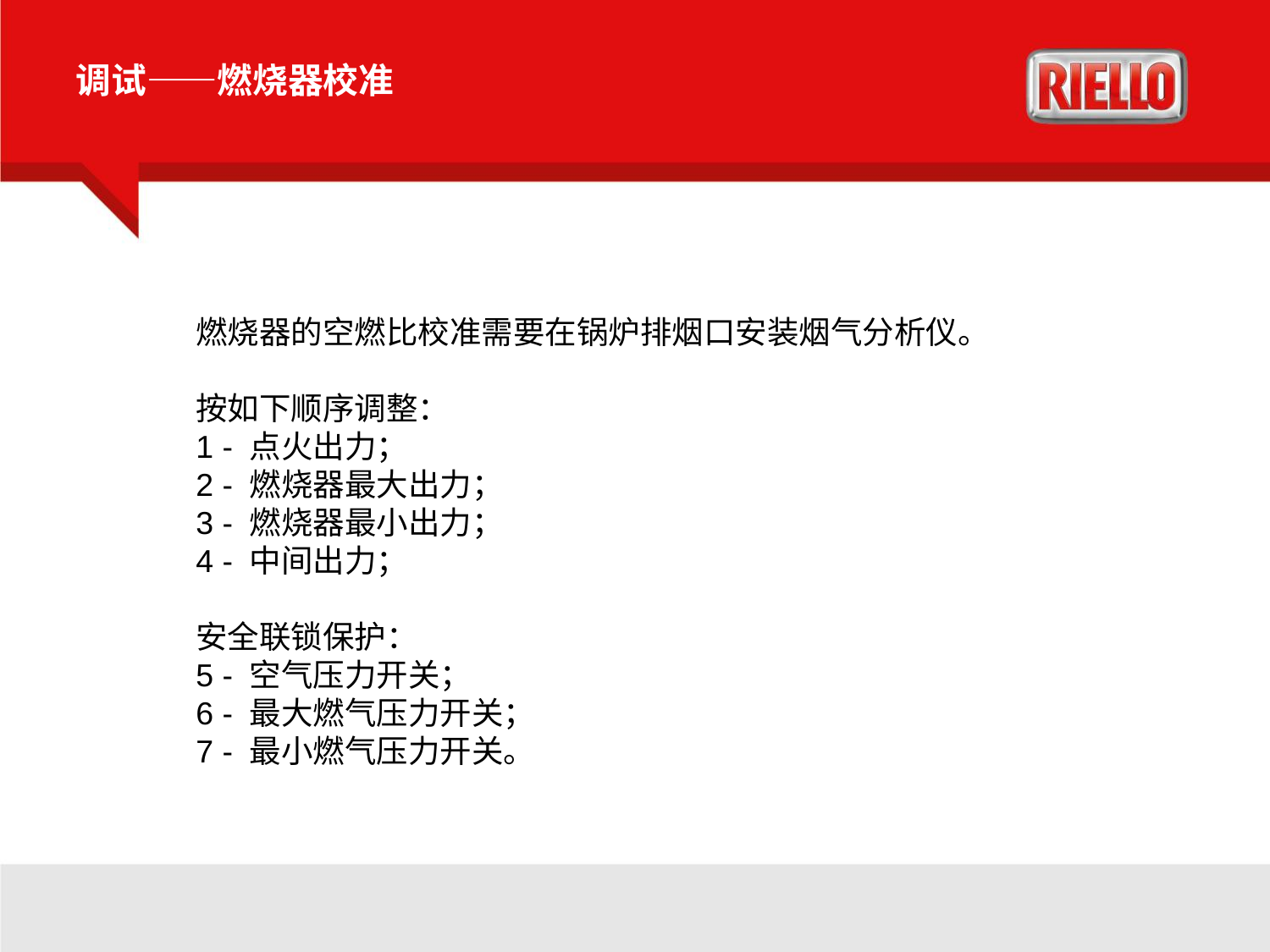

调试——燃烧器校准
燃烧器的空燃比校准需要在锅炉排烟口安装烟气分析仪。

按如下顺序调整：
1 - 点火出力；
2 - 燃烧器最大出力；
3 - 燃烧器最小出力；
4 - 中间出力；

安全联锁保护：
5 - 空气压力开关；
6 - 最大燃气压力开关；
7 - 最小燃气压力开关。